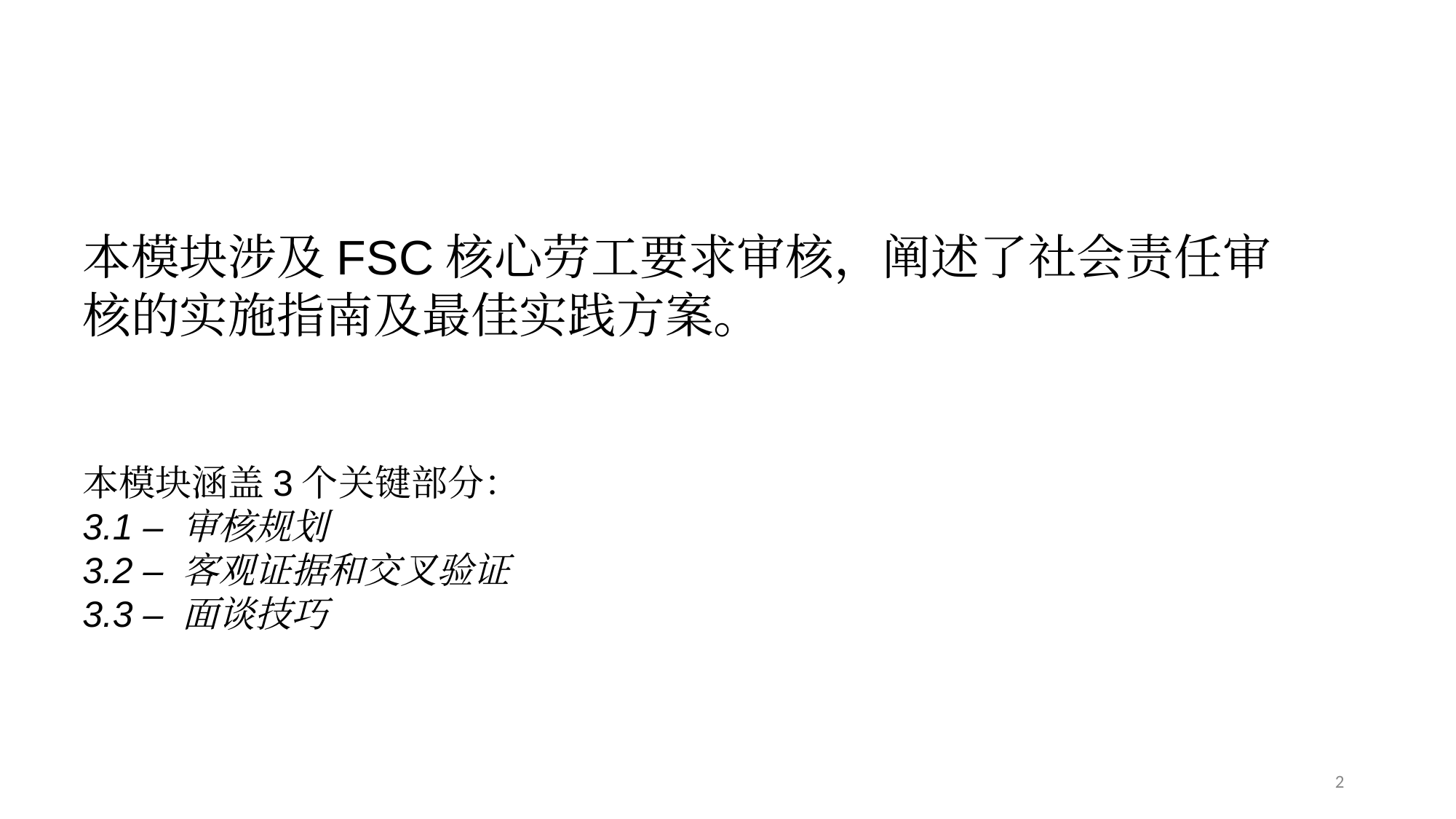

本模块涉及FSC核心劳工要求审核，阐述了社会责任审核的实施指南及最佳实践方案。
本模块涵盖3个关键部分：
3.1 – 审核规划
3.2 – 客观证据和交叉验证
3.3 – 面谈技巧
2